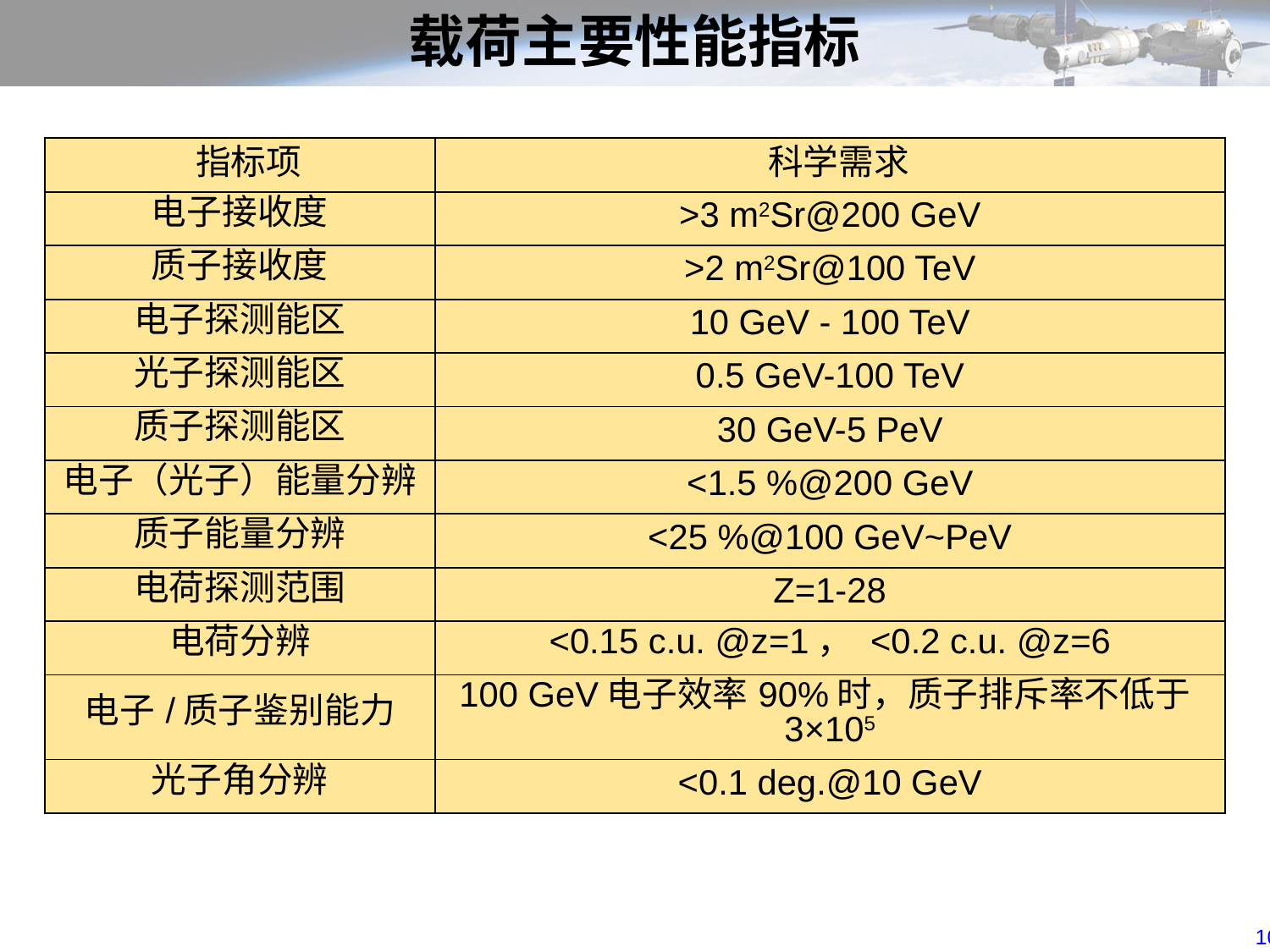

# 载荷主要性能指标
| 指标项 | 科学需求 |
| --- | --- |
| 电子接收度 | >3 m2Sr@200 GeV |
| 质子接收度 | >2 m2Sr@100 TeV |
| 电子探测能区 | 10 GeV - 100 TeV |
| 光子探测能区 | 0.5 GeV-100 TeV |
| 质子探测能区 | 30 GeV-5 PeV |
| 电子（光子）能量分辨 | <1.5 %@200 GeV |
| 质子能量分辨 | <25 %@100 GeV~PeV |
| 电荷探测范围 | Z=1-28 |
| 电荷分辨 | <0.15 c.u. @z=1， <0.2 c.u. @z=6 |
| 电子/质子鉴别能力 | 100 GeV电子效率90%时，质子排斥率不低于3×105 |
| 光子角分辨 | <0.1 deg.@10 GeV |